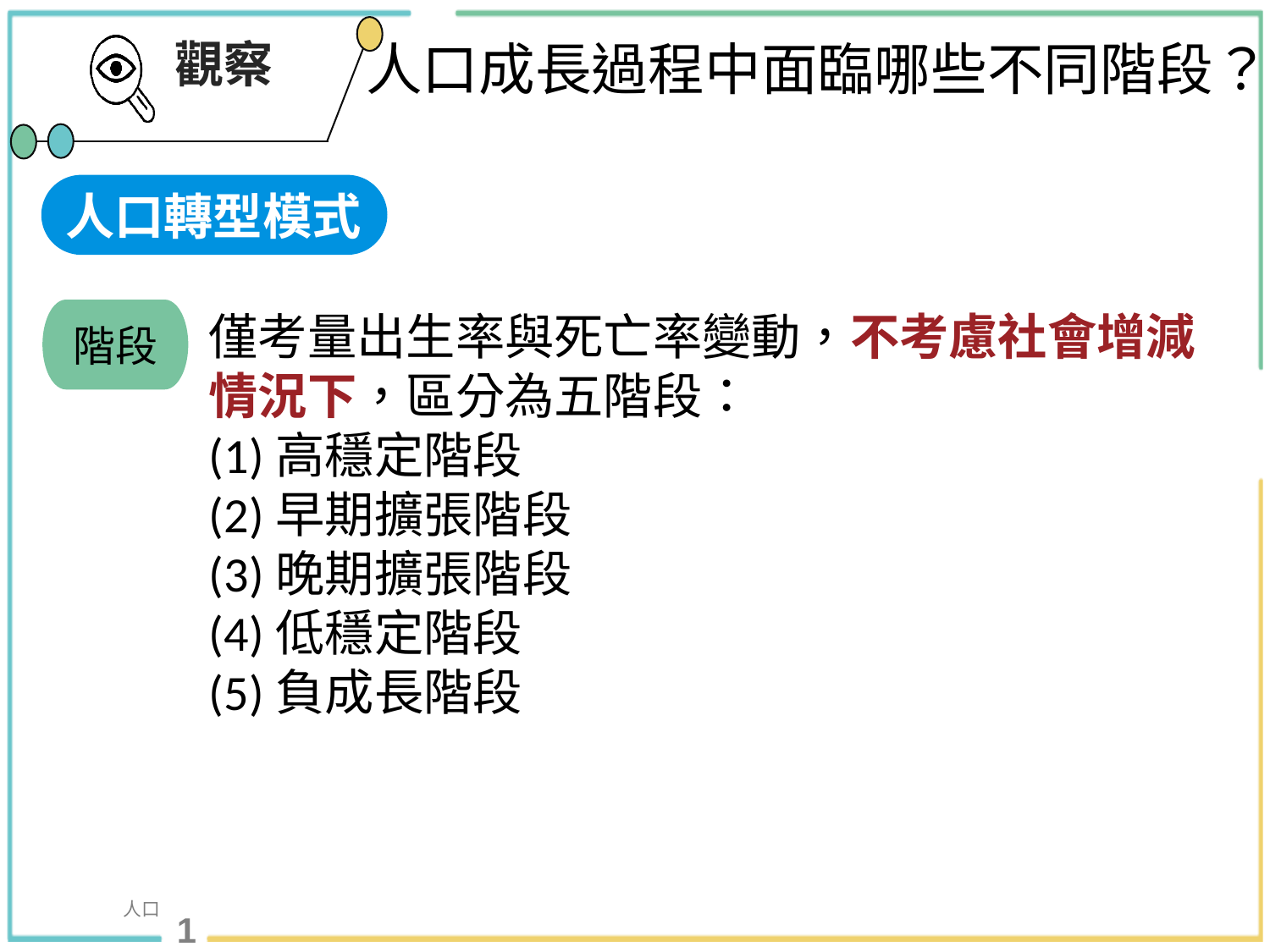

人口成長過程中面臨哪些不同階段？
人口轉型模式
階段
僅考量出生率與死亡率變動，不考慮社會增減情況下，區分為五階段：
(1)高穩定階段　　
(2)早期擴張階段
(3)晚期擴張階段　
(4)低穩定階段
(5)負成長階段